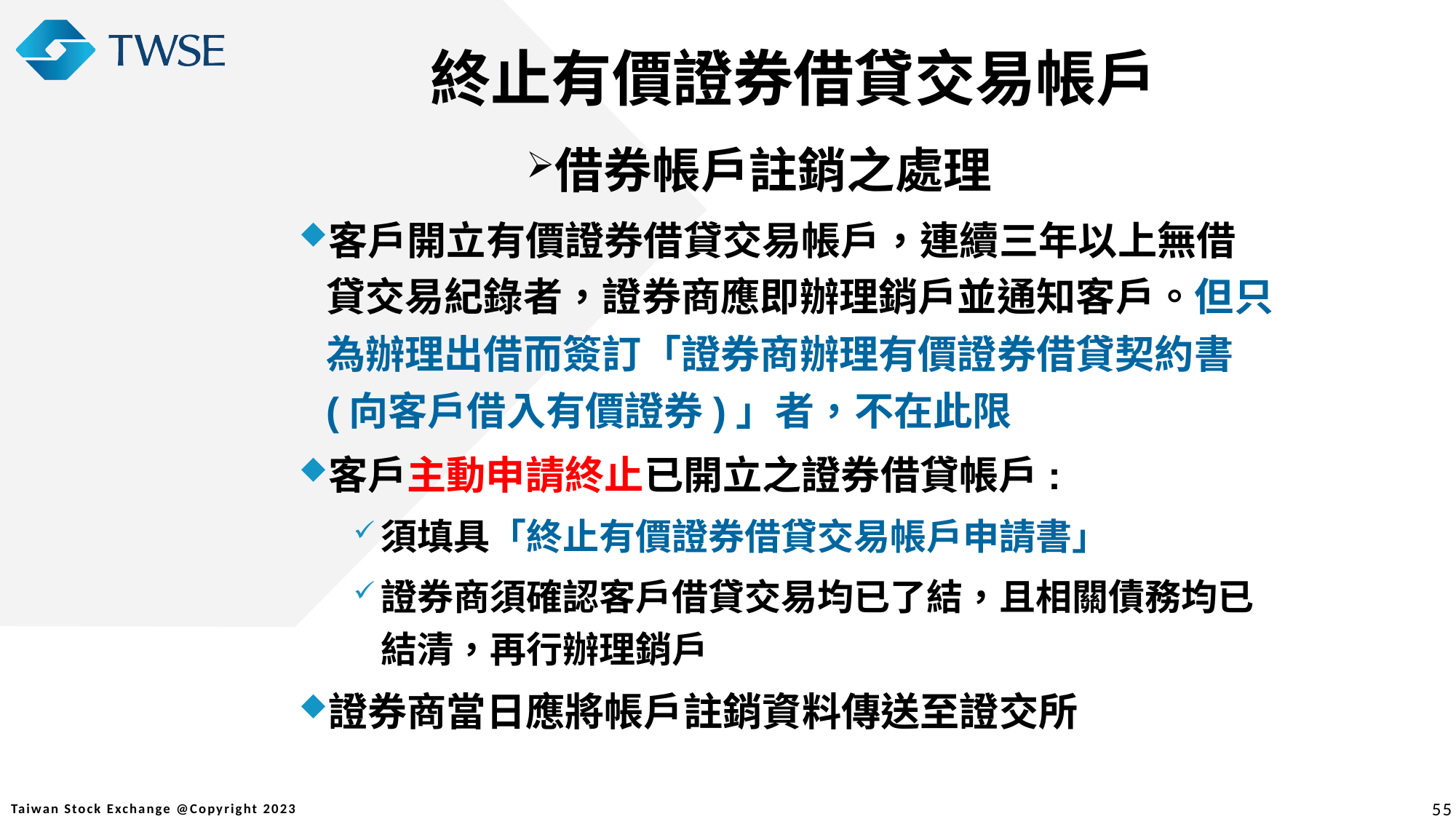

終止有價證券借貸交易帳戶
借券帳戶註銷之處理
客戶開立有價證券借貸交易帳戶，連續三年以上無借貸交易紀錄者，證券商應即辦理銷戶並通知客戶。但只為辦理出借而簽訂「證券商辦理有價證券借貸契約書(向客戶借入有價證券)」者，不在此限
客戶主動申請終止已開立之證券借貸帳戶:
須填具「終止有價證券借貸交易帳戶申請書」
證券商須確認客戶借貸交易均已了結，且相關債務均已結清，再行辦理銷戶
證券商當日應將帳戶註銷資料傳送至證交所

55